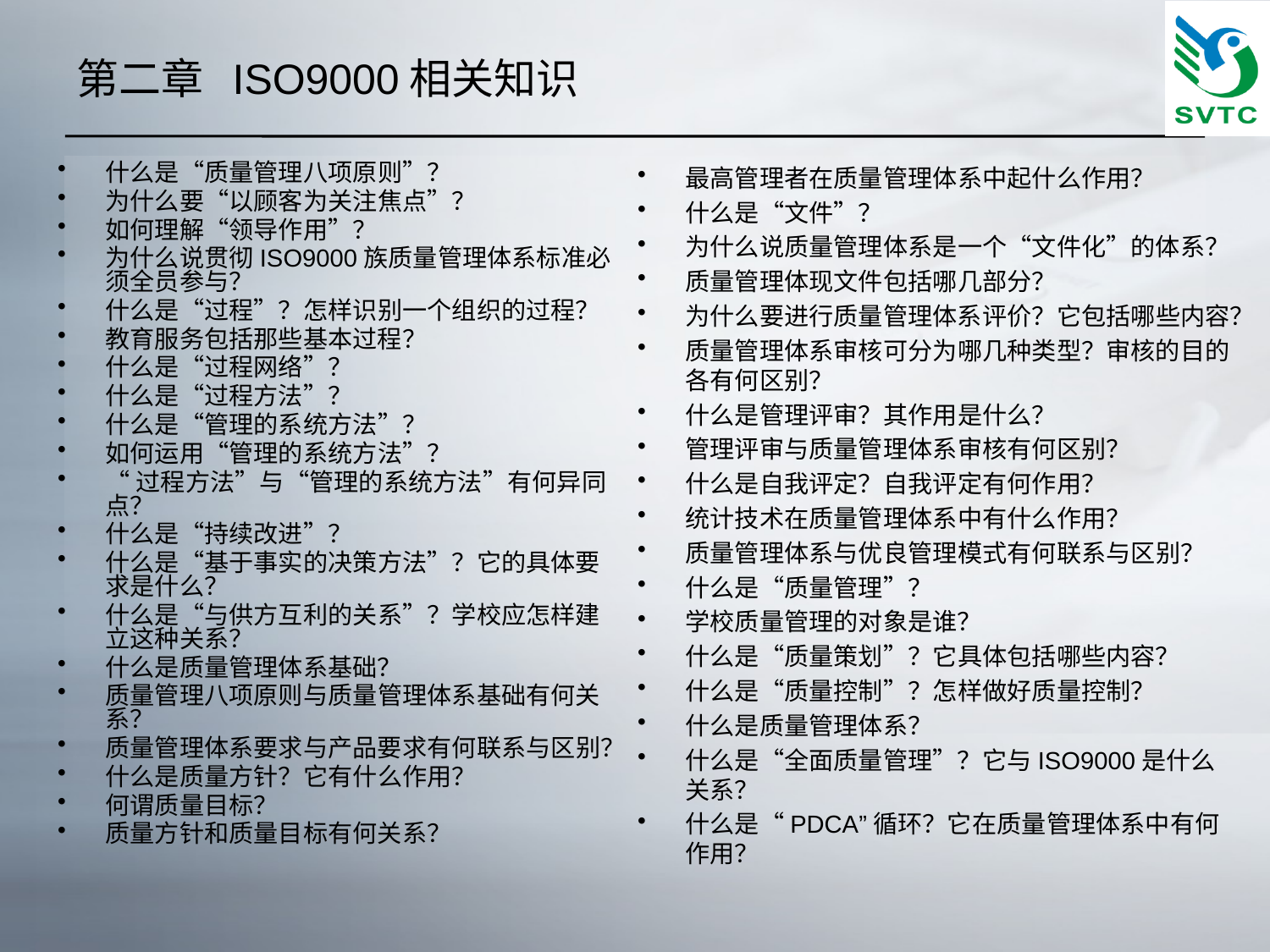

# 第二章  ISO9000相关知识
什么是“质量管理八项原则”？
为什么要“以顾客为关注焦点”？
如何理解“领导作用”？
为什么说贯彻ISO9000族质量管理体系标准必须全员参与？
什么是“过程”？怎样识别一个组织的过程？
教育服务包括那些基本过程？
什么是“过程网络”？
什么是“过程方法”？
什么是“管理的系统方法”？
如何运用“管理的系统方法”？
“过程方法”与“管理的系统方法”有何异同点？
什么是“持续改进”？
什么是“基于事实的决策方法”？它的具体要求是什么？
什么是“与供方互利的关系”？学校应怎样建立这种关系？
什么是质量管理体系基础？
质量管理八项原则与质量管理体系基础有何关系？
质量管理体系要求与产品要求有何联系与区别？
什么是质量方针？它有什么作用？
何谓质量目标？
质量方针和质量目标有何关系？
最高管理者在质量管理体系中起什么作用？
什么是“文件”？
为什么说质量管理体系是一个“文件化”的体系？
质量管理体现文件包括哪几部分？
为什么要进行质量管理体系评价？它包括哪些内容？
质量管理体系审核可分为哪几种类型？审核的目的各有何区别？
什么是管理评审？其作用是什么？
管理评审与质量管理体系审核有何区别？
什么是自我评定？自我评定有何作用？
统计技术在质量管理体系中有什么作用？
质量管理体系与优良管理模式有何联系与区别？
什么是“质量管理”？
学校质量管理的对象是谁？
什么是“质量策划”？它具体包括哪些内容？
什么是“质量控制”？怎样做好质量控制？
什么是质量管理体系？
什么是“全面质量管理”？它与ISO9000是什么关系？
什么是“PDCA”循环？它在质量管理体系中有何作用？